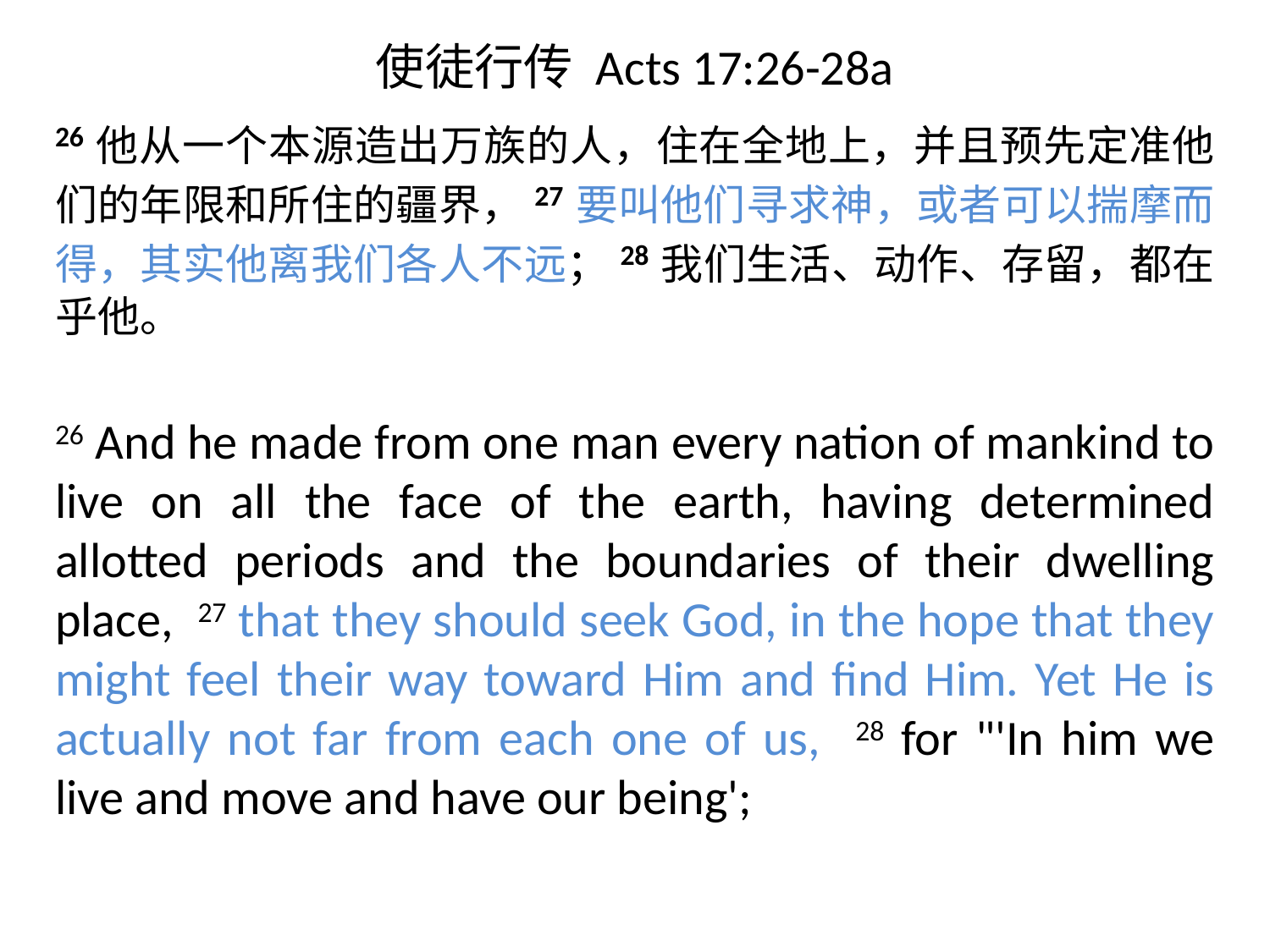

# 使徒行传 Acts 17:26-28a
26他从一个本源造出万族的人，住在全地上，并且预先定准他们的年限和所住的疆界，27要叫他们寻求神，或者可以揣摩而得，其实他离我们各人不远；28我们生活、动作、存留，都在乎他。

26 And he made from one man every nation of mankind to live on all the face of the earth, having determined allotted periods and the boundaries of their dwelling place,  27 that they should seek God, in the hope that they might feel their way toward Him and find Him. Yet He is actually not far from each one of us,  28 for "'In him we live and move and have our being';